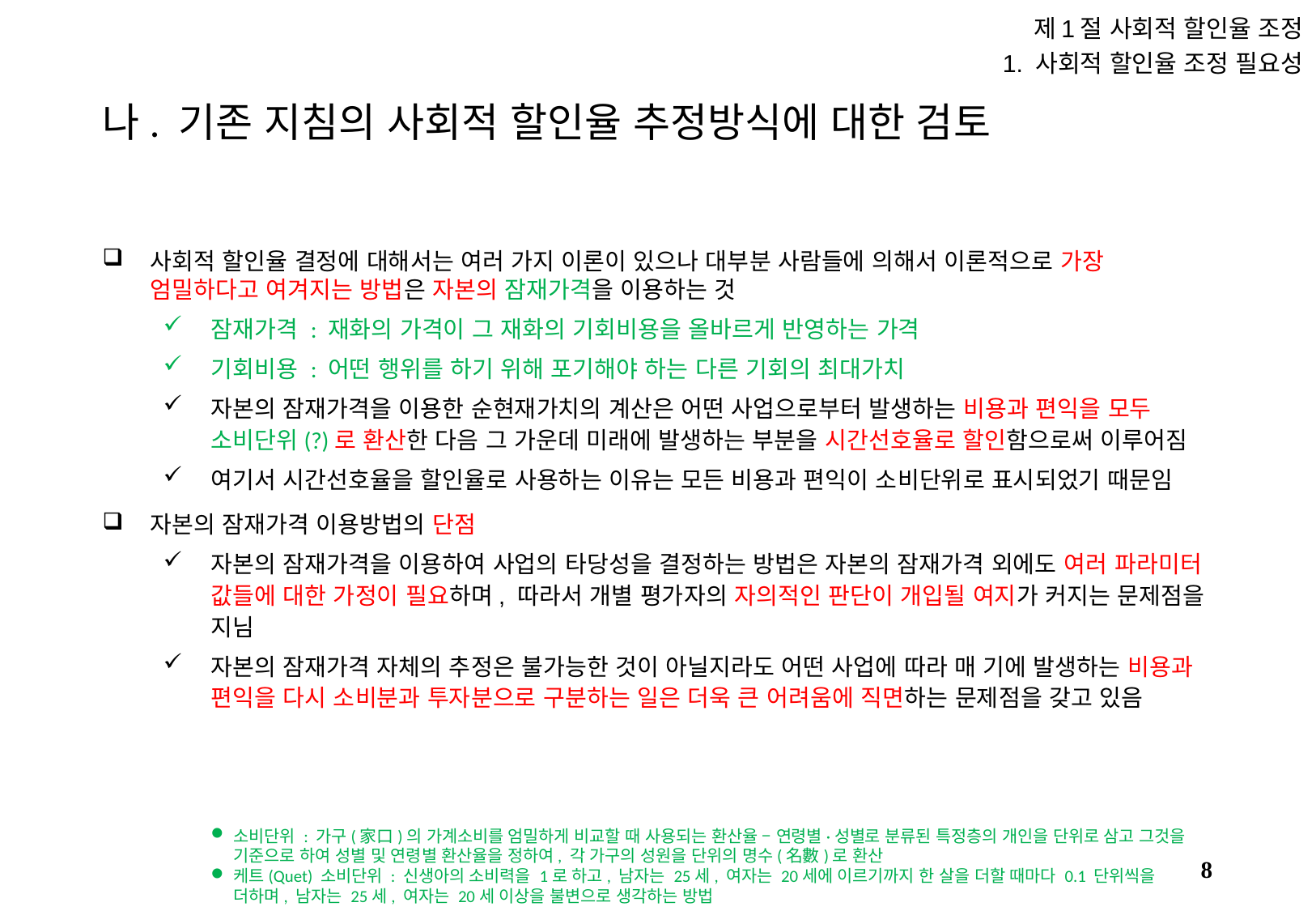

제1절 사회적 할인율 조정
1. 사회적 할인율 조정 필요성
# 나. 기존 지침의 사회적 할인율 추정방식에 대한 검토
사회적 할인율 결정에 대해서는 여러 가지 이론이 있으나 대부분 사람들에 의해서 이론적으로 가장 엄밀하다고 여겨지는 방법은 자본의 잠재가격을 이용하는 것
잠재가격 : 재화의 가격이 그 재화의 기회비용을 올바르게 반영하는 가격
기회비용 : 어떤 행위를 하기 위해 포기해야 하는 다른 기회의 최대가치
자본의 잠재가격을 이용한 순현재가치의 계산은 어떤 사업으로부터 발생하는 비용과 편익을 모두 소비단위(?)로 환산한 다음 그 가운데 미래에 발생하는 부분을 시간선호율로 할인함으로써 이루어짐
여기서 시간선호율을 할인율로 사용하는 이유는 모든 비용과 편익이 소비단위로 표시되었기 때문임
자본의 잠재가격 이용방법의 단점
자본의 잠재가격을 이용하여 사업의 타당성을 결정하는 방법은 자본의 잠재가격 외에도 여러 파라미터 값들에 대한 가정이 필요하며, 따라서 개별 평가자의 자의적인 판단이 개입될 여지가 커지는 문제점을 지님
자본의 잠재가격 자체의 추정은 불가능한 것이 아닐지라도 어떤 사업에 따라 매 기에 발생하는 비용과 편익을 다시 소비분과 투자분으로 구분하는 일은 더욱 큰 어려움에 직면하는 문제점을 갖고 있음

소비단위 : 가구(家口)의 가계소비를 엄밀하게 비교할 때 사용되는 환산율 – 연령별·성별로 분류된 특정층의 개인을 단위로 삼고 그것을 기준으로 하여 성별 및 연령별 환산율을 정하여, 각 가구의 성원을 단위의 명수(名數)로 환산
케트(Quet) 소비단위 : 신생아의 소비력을 1로 하고, 남자는 25세, 여자는 20세에 이르기까지 한 살을 더할 때마다 0.1 단위씩을 더하며, 남자는 25세, 여자는 20세 이상을 불변으로 생각하는 방법
8